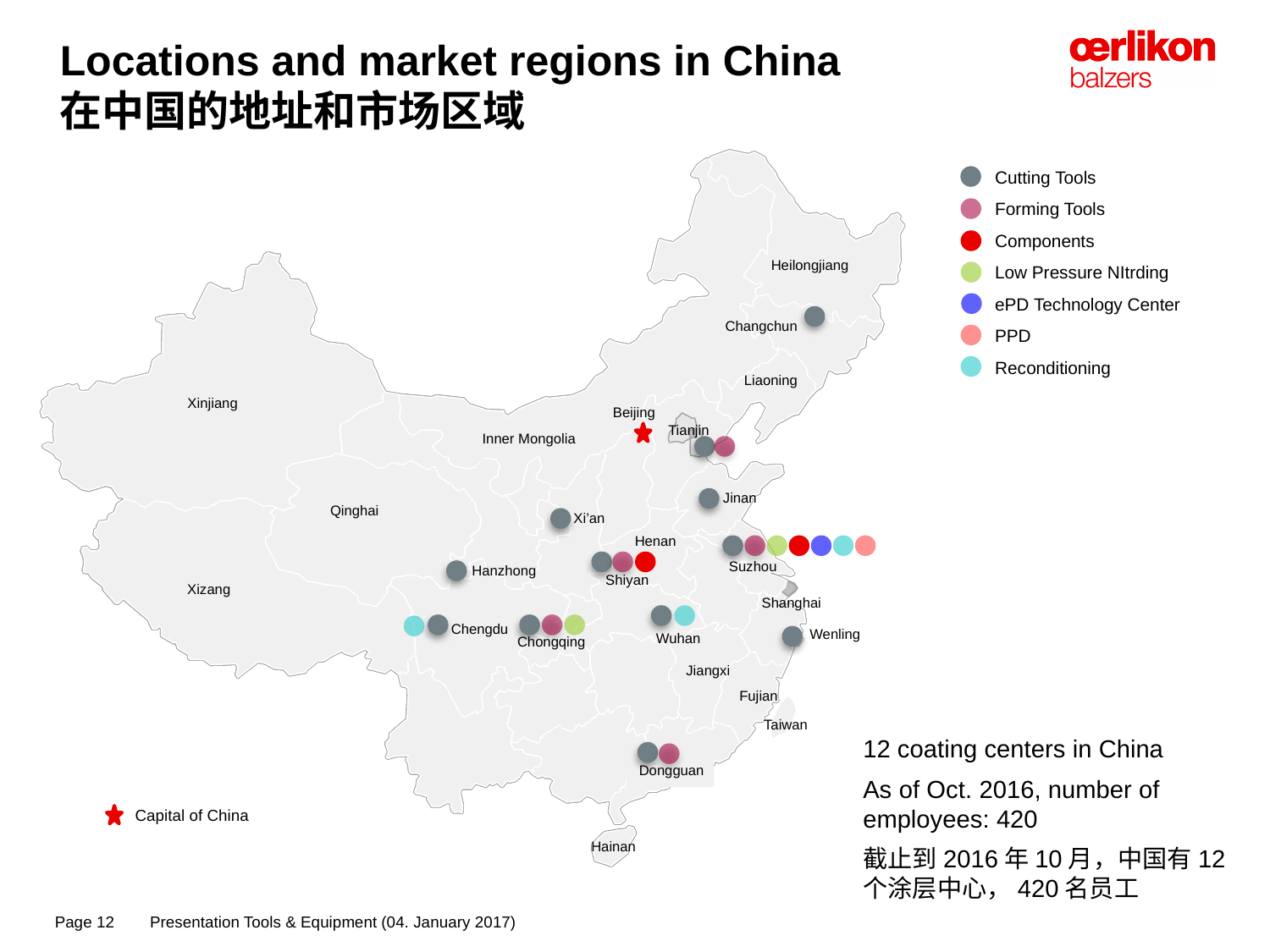

Locations and market regions in China
在中国的地址和市场区域

Cutting Tools
Forming Tools
Components
Low Pressure NItrding
ePD Technology Center
PPD
Reconditioning

Heilongjiang

Changchun

Liaoning

Xinjiang

Beijing
Tianjin

Inner Mongolia

Jinan
Qinghai

Xi’an

Henan

Suzhou
Hanzhong

Shiyan

Xizang

Shanghai

Chengdu
Wenling

Wuhan
Chongqing

Jiangxi
Fujian

Taiwan

Dongguan

Hainan

12 coating centers in China
As of Oct. 2016, number of employees: 420
截止到2016年10月，中国有12个涂层中心，420名员工

Capital of China
Presentation Tools & Equipment (04. January 2017)
Page 12